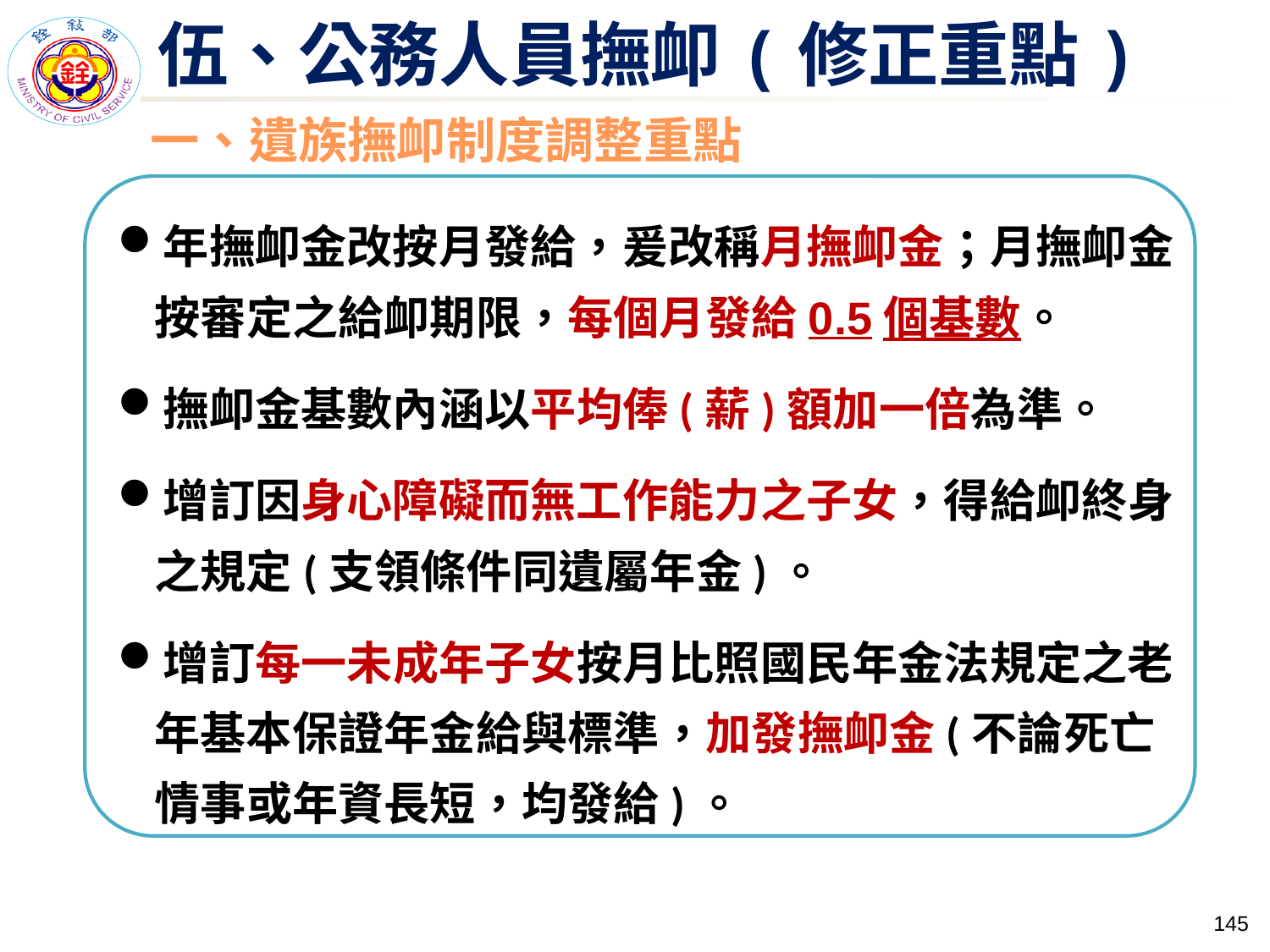

伍、公務人員撫卹(修正重點)
 一、遺族撫卹制度調整重點
年撫卹金改按月發給，爰改稱月撫卹金；月撫卹金按審定之給卹期限，每個月發給0.5個基數。
撫卹金基數內涵以平均俸(薪)額加一倍為準。
增訂因身心障礙而無工作能力之子女，得給卹終身之規定(支領條件同遺屬年金)。
增訂每一未成年子女按月比照國民年金法規定之老年基本保證年金給與標準，加發撫卹金(不論死亡情事或年資長短，均發給)。
145